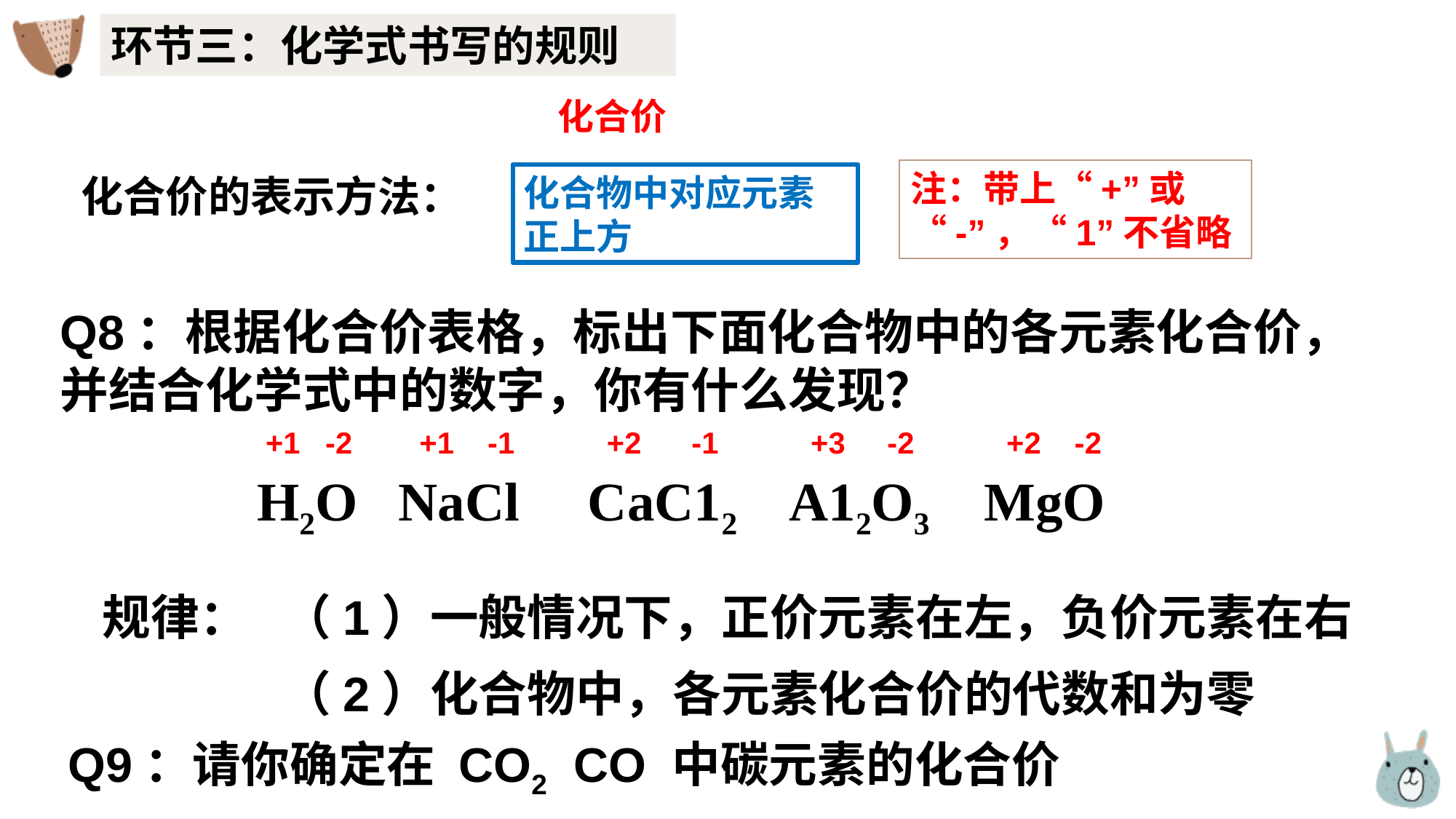

环节三：化学式书写的规则
化合价
注：带上“+”或“-”，“1”不省略
化合价的表示方法：
化合物中对应元素正上方
Q8：根据化合价表格，标出下面化合物中的各元素化合价，并结合化学式中的数字，你有什么发现？
+1   -2        +1    -1           +2      -1           +3     -2           +2    -2
H2O   NaCl     CaC12    A12O3    MgO
规律：
（1）一般情况下，正价元素在左，负价元素在右
（2）化合物中，各元素化合价的代数和为零
Q9：请你确定在 CO2  CO 中碳元素的化合价